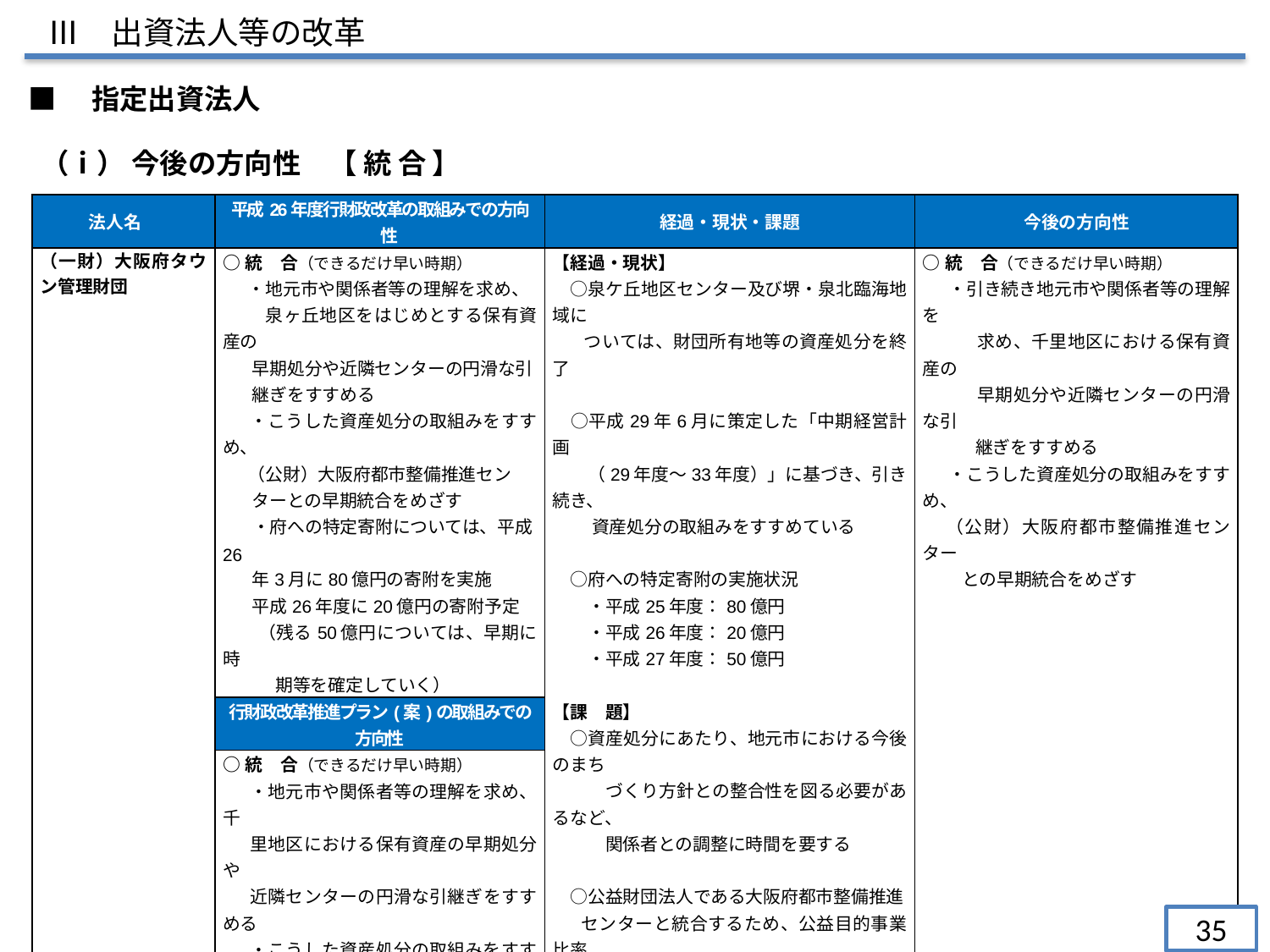

Ⅲ　出資法人等の改革
 ■　指定出資法人
（ⅰ） 今後の方向性　【 統 合 】
| 法人名 | 平成26年度行財政改革の取組みでの方向性 | 経過・現状・課題 | 今後の方向性 |
| --- | --- | --- | --- |
| （一財）大阪府タウン管理財団 | ○統　合（できるだけ早い時期） ・地元市や関係者等の理解を求め、 　 泉ヶ丘地区をはじめとする保有資産の 早期処分や近隣センターの円滑な引 継ぎをすすめる ・こうした資産処分の取組みをすすめ、 （公財）大阪府都市整備推進セン ターとの早期統合をめざす 　 ・府への特定寄附については、平成26 年3月に80億円の寄附を実施 平成26年度に20億円の寄附予定 　　（残る50億円については、早期に時 　　　期等を確定していく） | 【経過・現状】 　○泉ケ丘地区センター及び堺・泉北臨海地域に 　 ついては、財団所有地等の資産処分を終了 　○平成29年6月に策定した「中期経営計画 　　（29年度～33年度）」に基づき、引き続き、 　　 資産処分の取組みをすすめている 　○府への特定寄附の実施状況 　　・平成25年度：80億円 　　・平成26年度：20億円 　　・平成27年度：50億円 【課　題】 　○資産処分にあたり、地元市における今後のまち 　　　づくり方針との整合性を図る必要があるなど、 　　　関係者との調整に時間を要する 　○公益財団法人である大阪府都市整備推進 センターと統合するため、公益目的事業比率 　　 50％以上を達成できる規模まで事業・資産を 　　 圧縮する必要がある | ○統　合（できるだけ早い時期） 　 ・引き続き地元市や関係者等の理解を 　　　求め、千里地区における保有資産の 　　　早期処分や近隣センターの円滑な引 　　　継ぎをすすめる 　 ・こうした資産処分の取組みをすすめ、 （公財）大阪府都市整備推進センター 　 　との早期統合をめざす |
|  | 行財政改革推進プラン(案)の取組みでの方向性 |  |  |
|  | ○統　合（できるだけ早い時期） ・地元市や関係者等の理解を求め、千 里地区における保有資産の早期処分や 近隣センターの円滑な引継ぎをすすめる ・こうした資産処分の取組みをすすめ、 （公財）大阪府都市整備推進セン ターとの早期統合をめざす 　 ・府への特定寄附については、平成26年 度に20億円、27年度に残る50億円を 　　 寄附予定 |  |  |
35